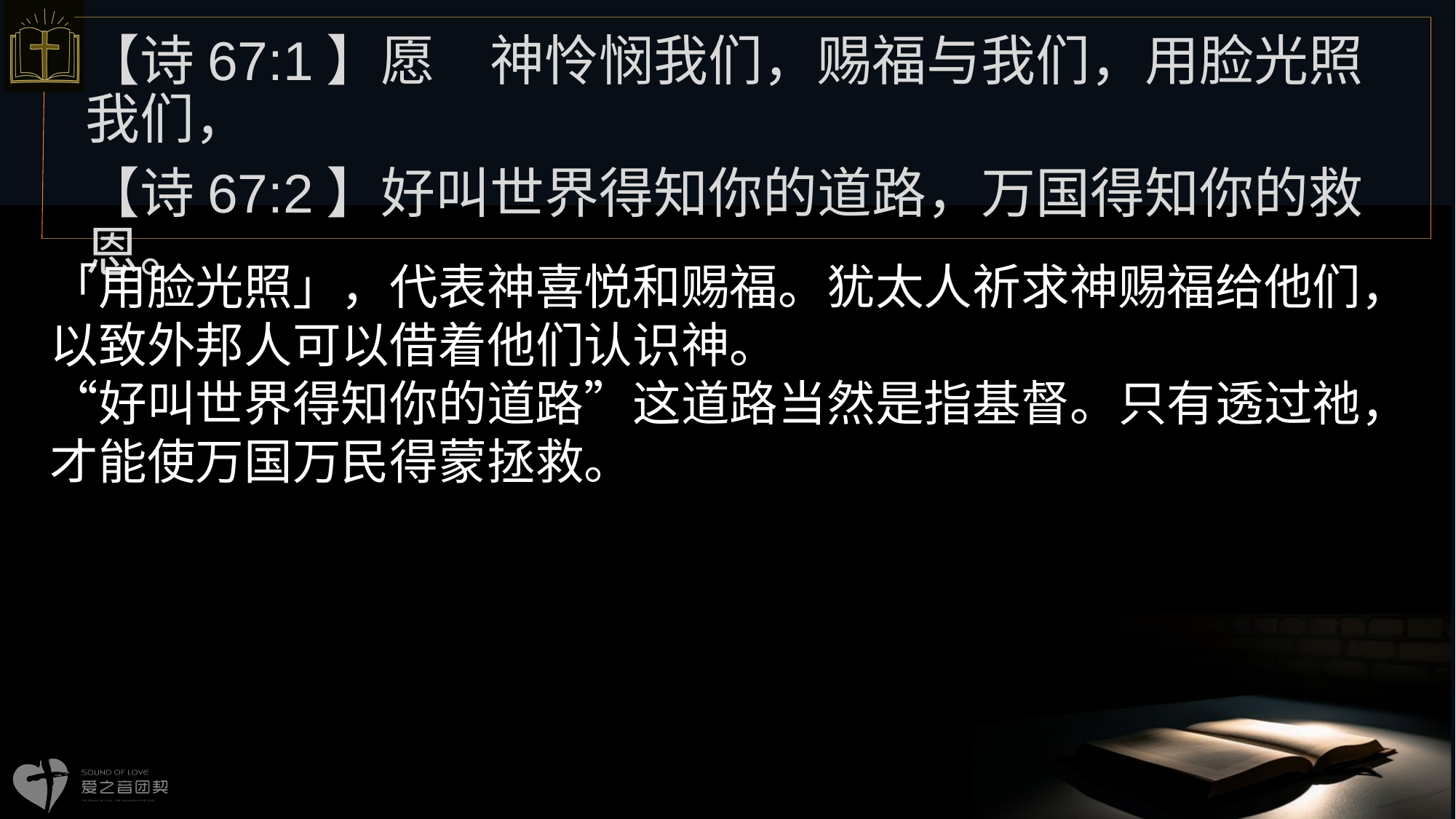

【诗67:1】愿　神怜悯我们，赐福与我们，用脸光照我们，
【诗67:2】好叫世界得知你的道路，万国得知你的救恩。
# 「用脸光照」，代表神喜悦和赐福。犹太人祈求神赐福给他们，以致外邦人可以借着他们认识神。 “好叫世界得知你的道路”这道路当然是指基督。只有透过祂，才能使万国万民得蒙拯救。